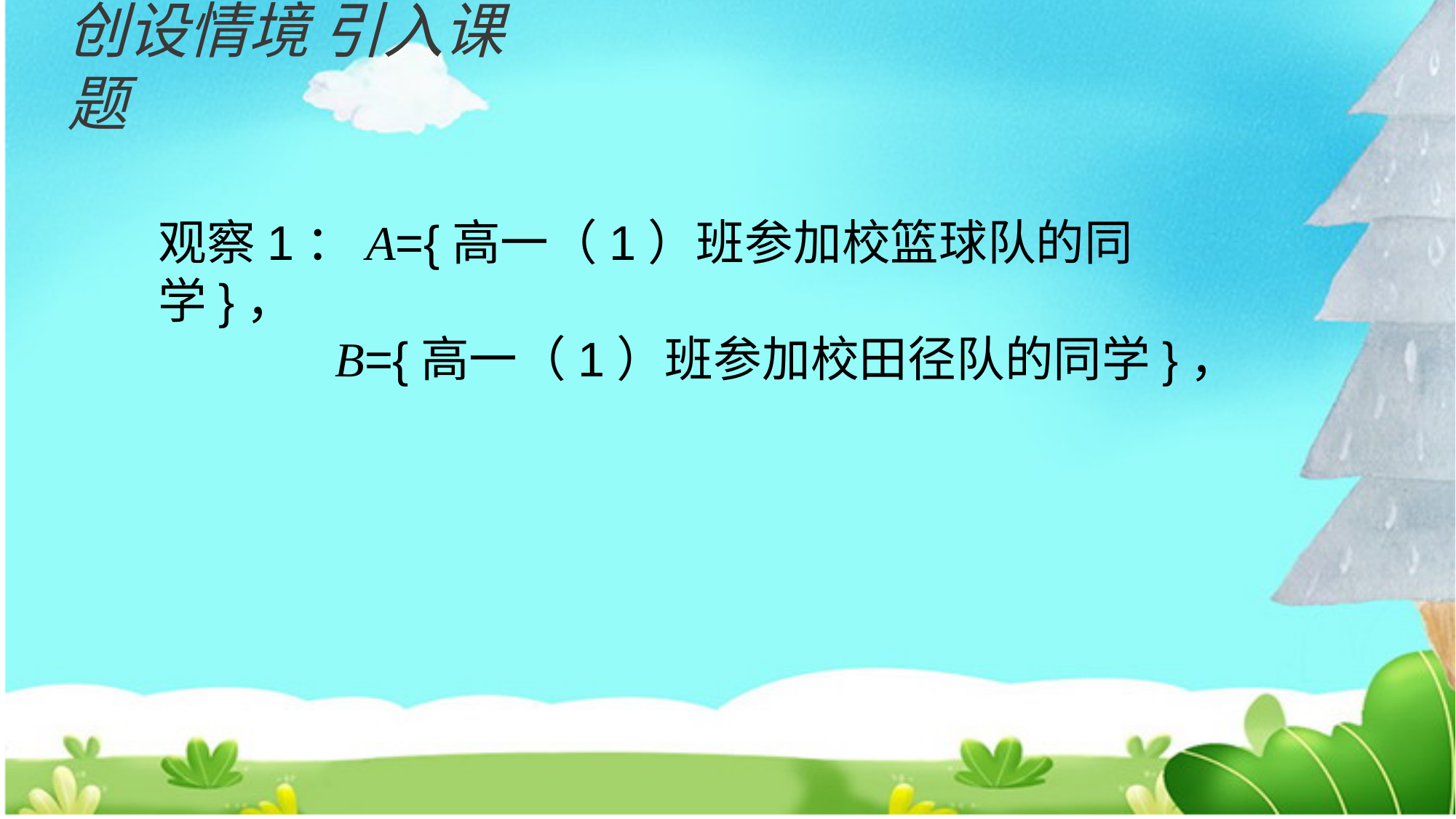

创设情境 引入课题
观察1：A={高一（1）班参加校篮球队的同学}，
B={高一（1）班参加校田径队的同学}，